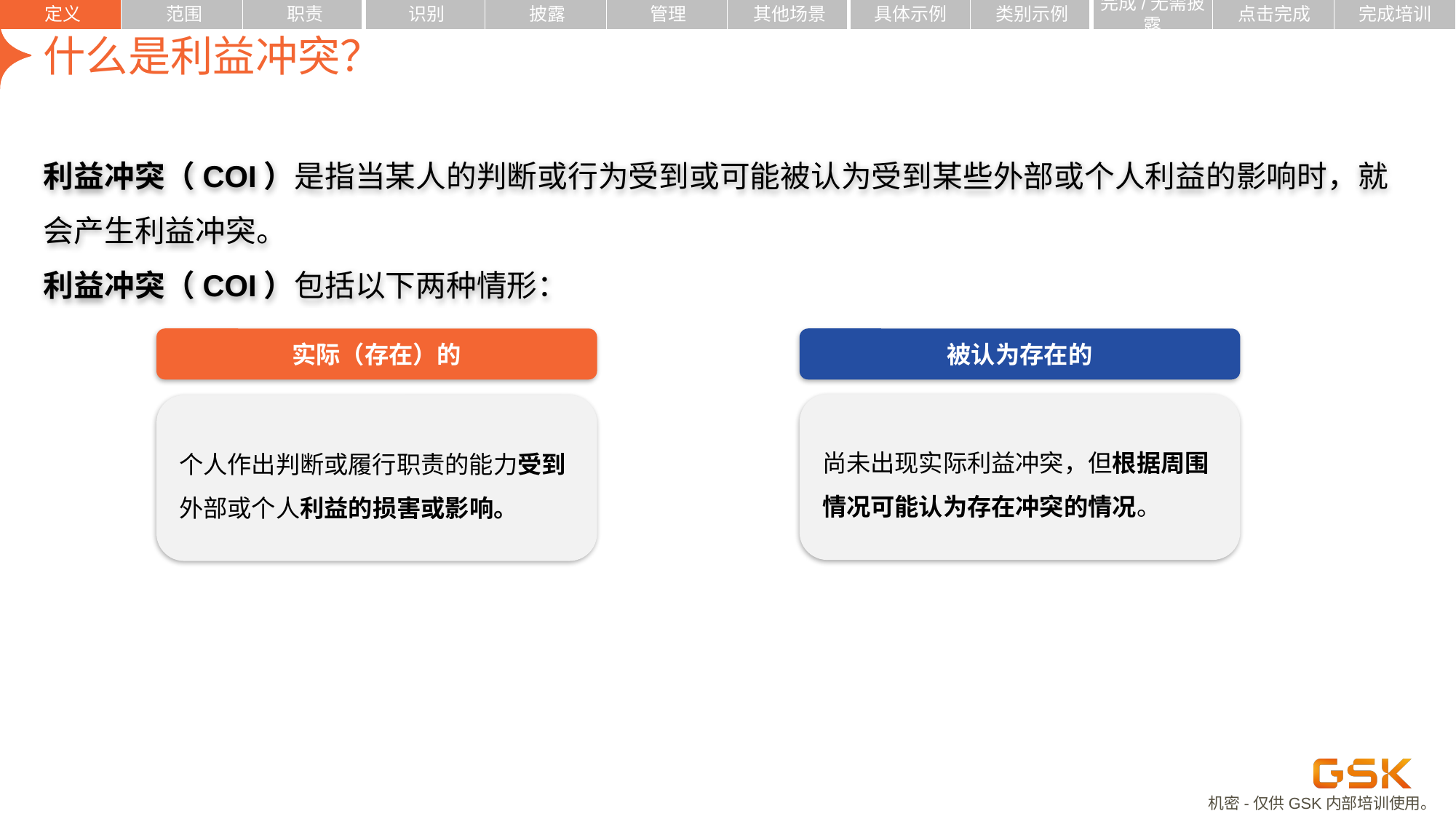

定义
范围
职责
识别
披露
管理
其他场景
具体示例
类别示例
点击完成
完成培训
完成/无需披露
|  |  |  |  |  |  |  |  |  |  |  |  |
| --- | --- | --- | --- | --- | --- | --- | --- | --- | --- | --- | --- |
# 什么是利益冲突？
利益冲突（COI）是指当某人的判断或行为受到或可能被认为受到某些外部或个人利益的影响时，就会产生利益冲突。
利益冲突（COI）包括以下两种情形：
实际（存在）的
被认为存在的
尚未出现实际利益冲突，但根据周围情况可能认为存在冲突的情况。
个人作出判断或履行职责的能力受到外部或个人利益的损害或影响。